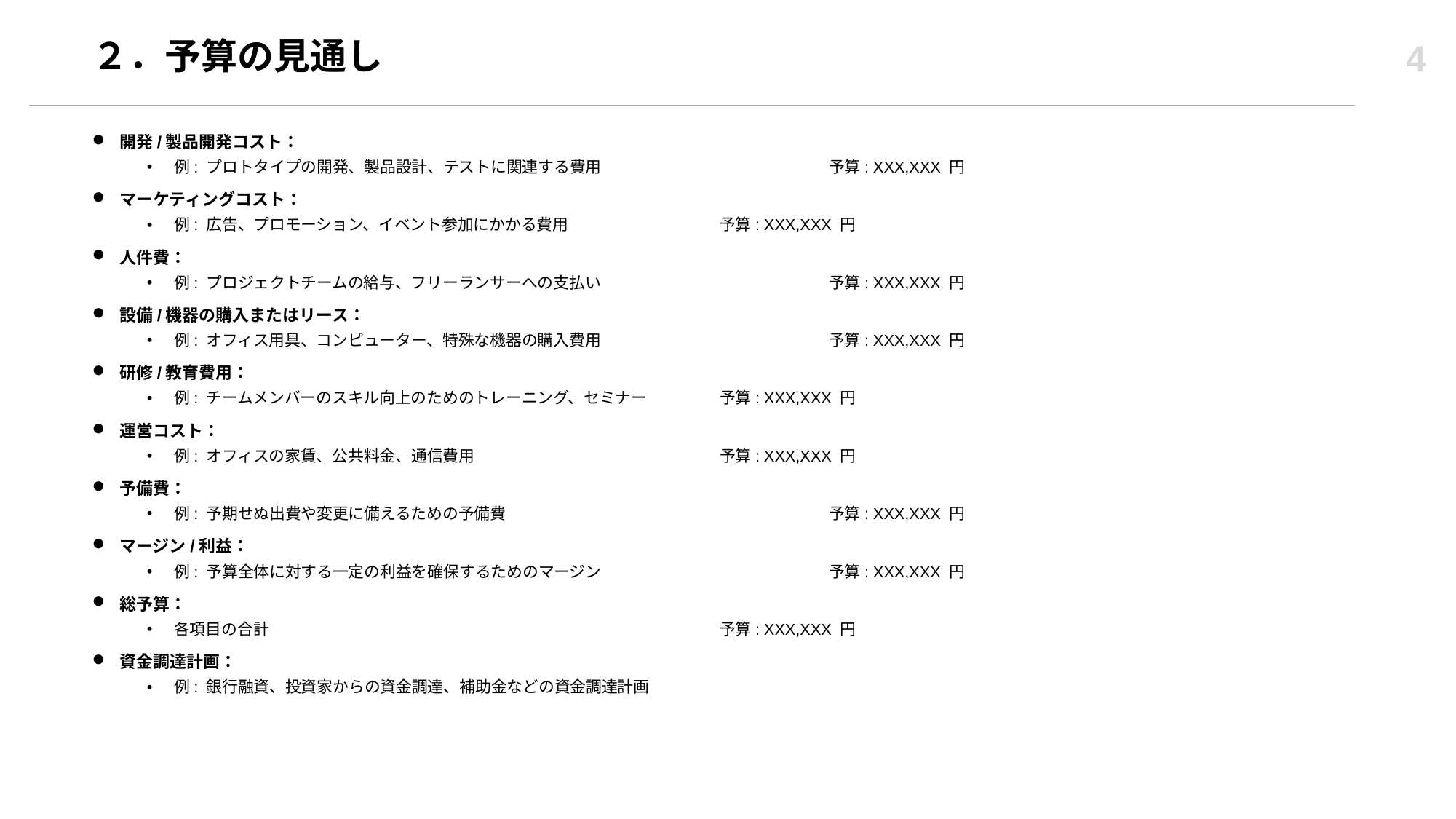

4
# ２．予算の見通し
開発/製品開発コスト：
例: プロトタイプの開発、製品設計、テストに関連する費用　		予算: XXX,XXX 円
マーケティングコスト：
例: 広告、プロモーション、イベント参加にかかる費用　		予算: XXX,XXX 円
人件費：
例: プロジェクトチームの給与、フリーランサーへの支払い　		予算: XXX,XXX 円
設備/機器の購入またはリース：
例: オフィス用具、コンピューター、特殊な機器の購入費用　		予算: XXX,XXX 円
研修/教育費用：
例: チームメンバーのスキル向上のためのトレーニング、セミナー　	予算: XXX,XXX 円
運営コスト：
例: オフィスの家賃、公共料金、通信費用　			予算: XXX,XXX 円
予備費：
例: 予期せぬ出費や変更に備えるための予備費　			予算: XXX,XXX 円
マージン/利益：
例: 予算全体に対する一定の利益を確保するためのマージン　		予算: XXX,XXX 円
総予算：
各項目の合計					予算: XXX,XXX 円
資金調達計画：
例: 銀行融資、投資家からの資金調達、補助金などの資金調達計画